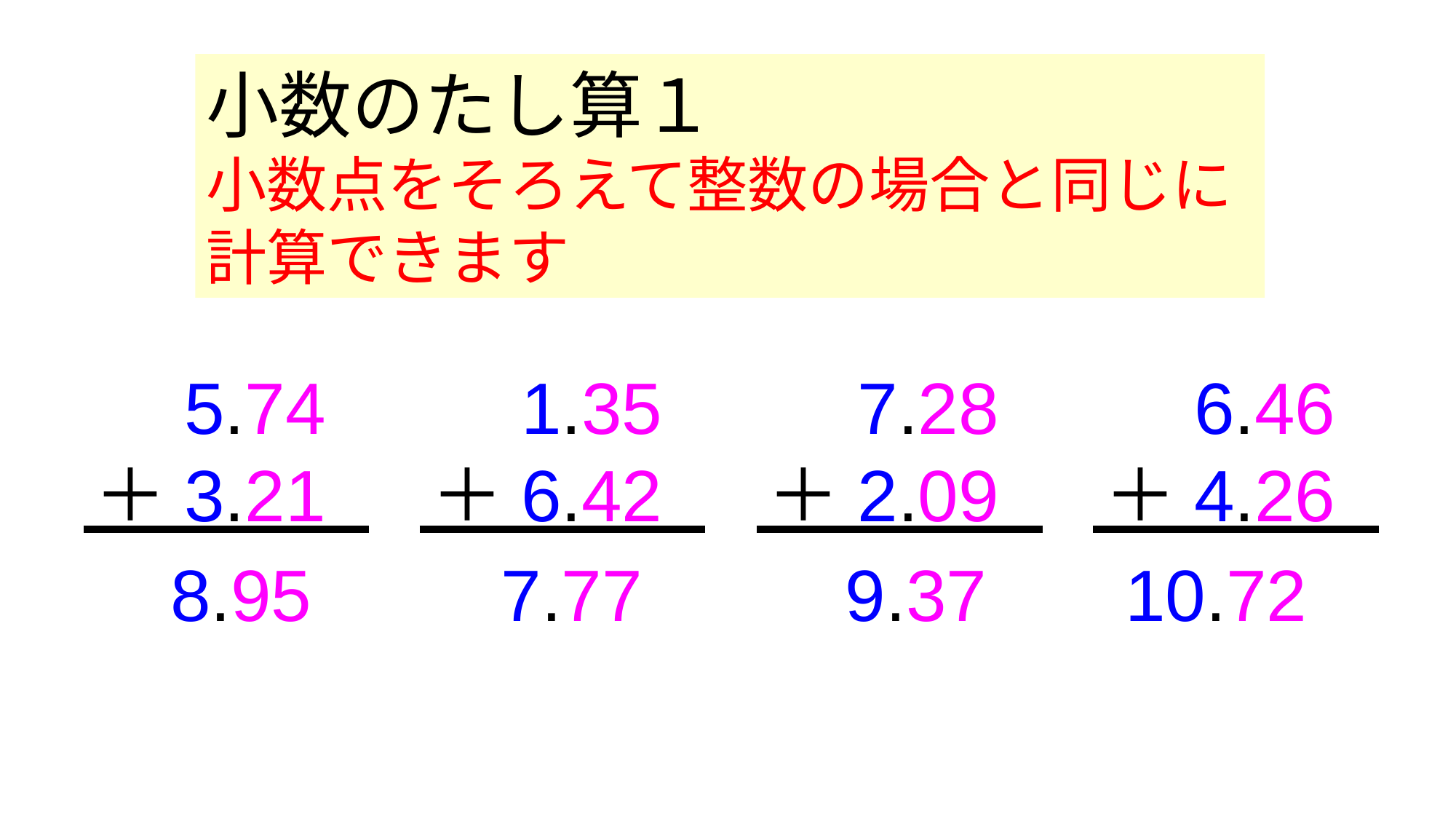

小数のたし算１
小数点をそろえて整数の場合と同じに計算できます
　5.74
＋3.21
　1.35
＋6.42
　7.28
＋2.09
　6.46
＋4.26
8.95
7.77
9.37
10.72